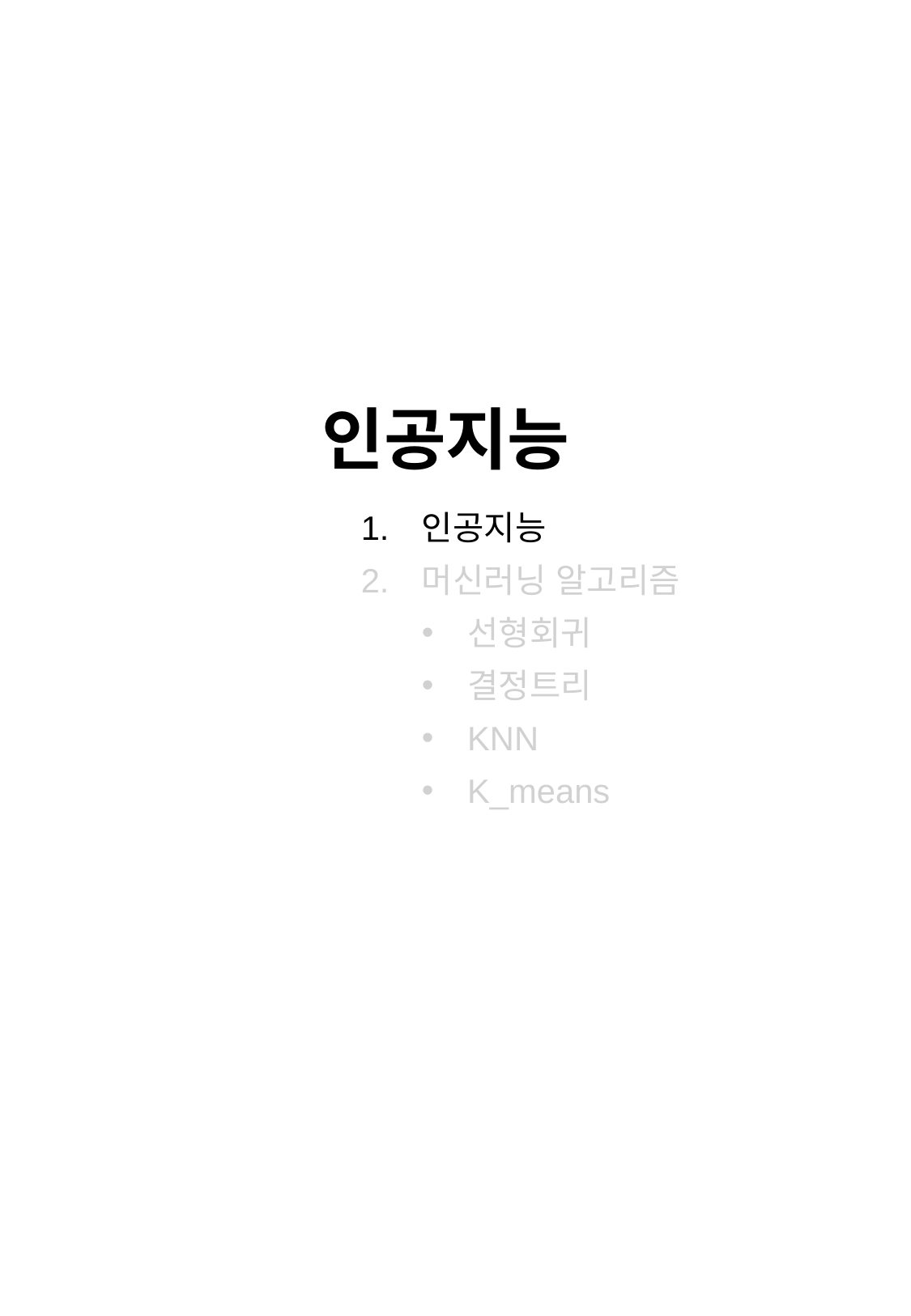

# 인공지능
인공지능
머신러닝 알고리즘
선형회귀
결정트리
KNN
K_means